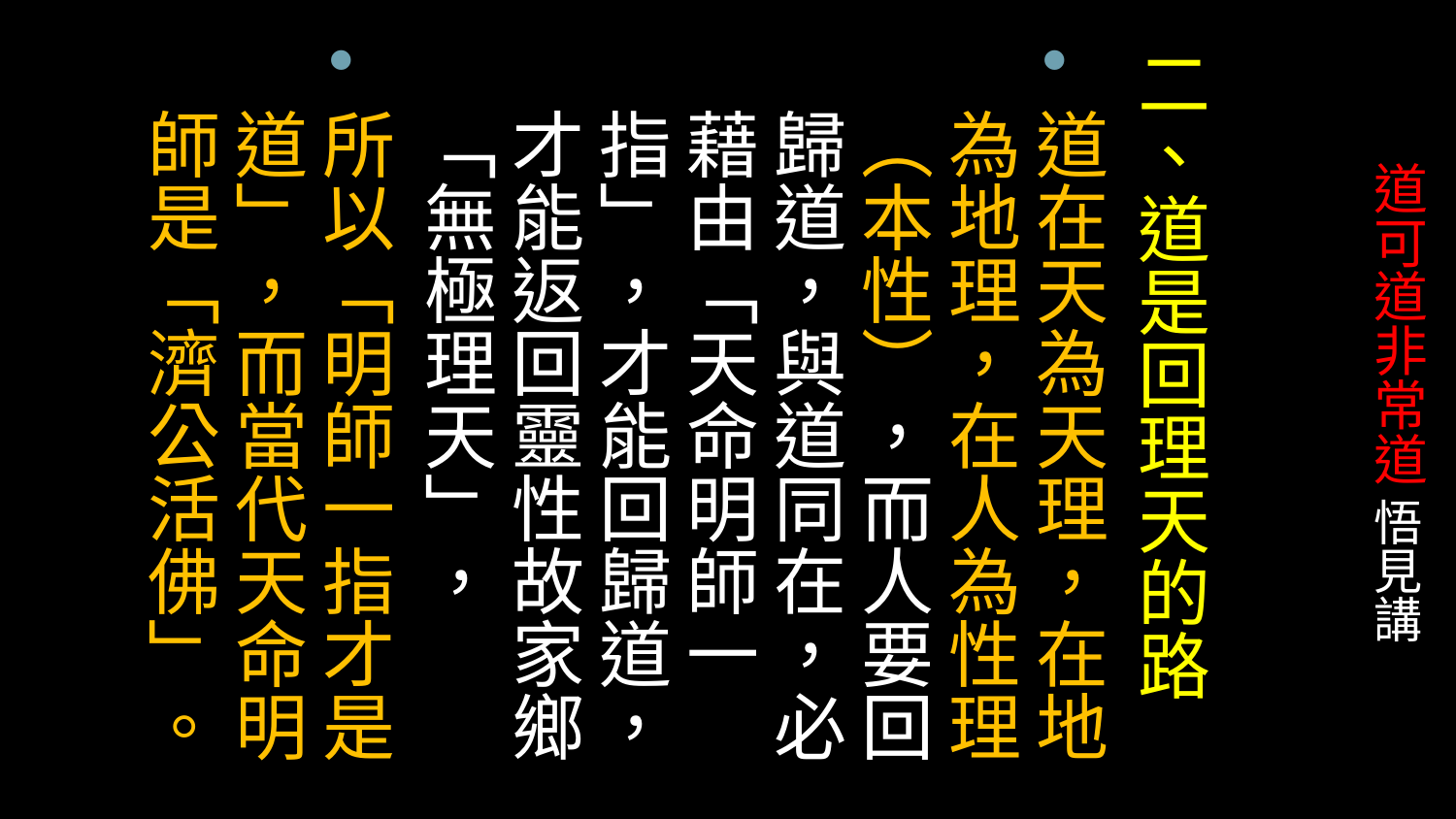

# 道可道非常道 悟見講
二、道是回理天的路
道在天為天理，在地為地理，在人為性理（本性），而人要回歸道，與道同在，必藉由「天命明師一指」，才能回歸道，才能返回靈性故家鄉「無極理天」，
所以「明師一指才是道」，而當代天命明師是「濟公活佛」。